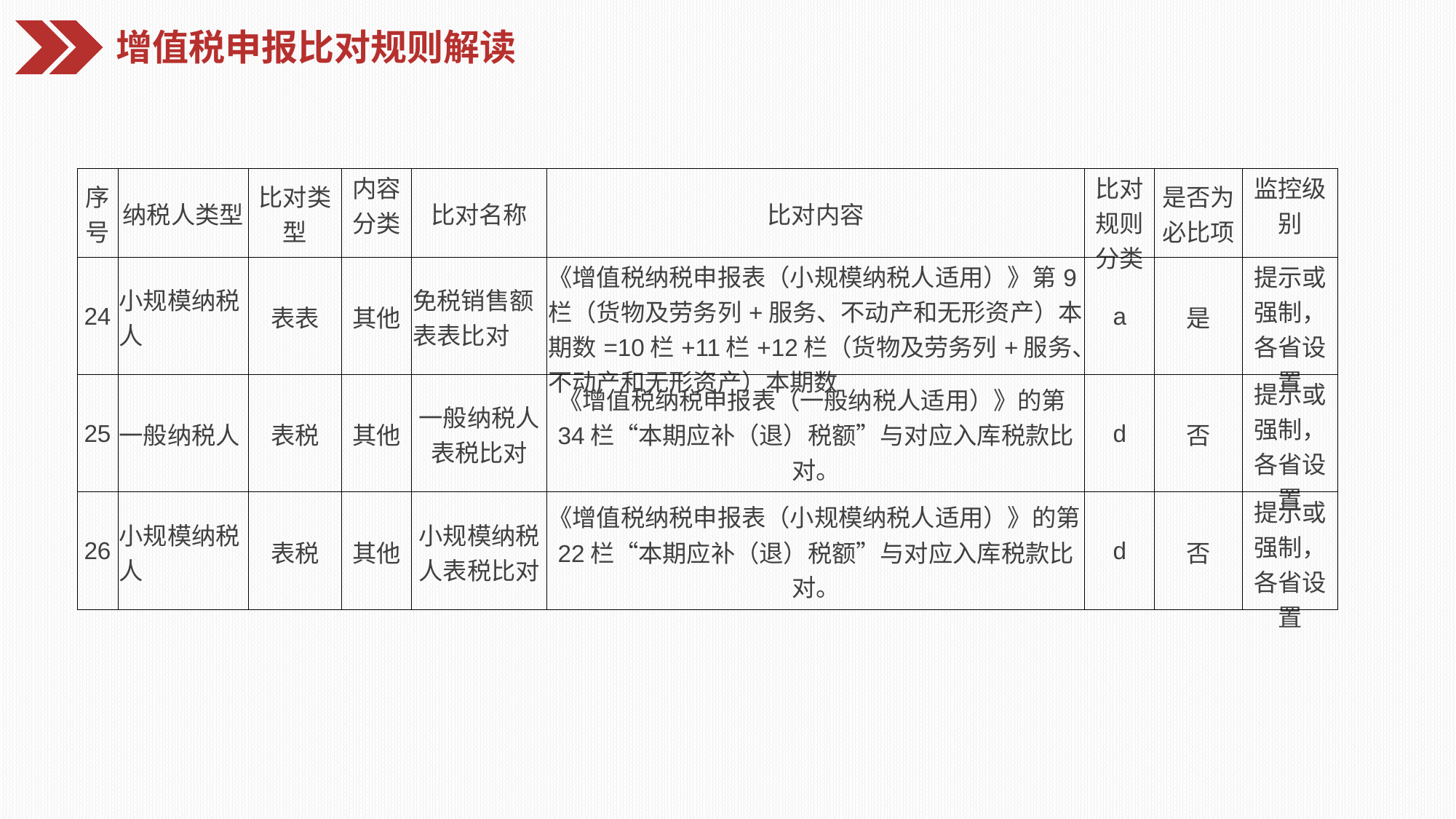

增值税申报比对规则解读

| 序号 | 纳税人类型 | 比对类型 | 内容分类 | 比对名称 | 比对内容 | 比对规则分类 | 是否为必比项 | 监控级别 |
| --- | --- | --- | --- | --- | --- | --- | --- | --- |
| 24 | 小规模纳税人 | 表表 | 其他 | 免税销售额表表比对 | 《增值税纳税申报表（小规模纳税人适用）》第9栏（货物及劳务列+服务、不动产和无形资产）本期数=10栏+11栏+12栏（货物及劳务列+服务、不动产和无形资产）本期数 | a | 是 | 提示或强制，各省设置 |
| 25 | 一般纳税人 | 表税 | 其他 | 一般纳税人表税比对 | 《增值税纳税申报表（一般纳税人适用）》的第34栏“本期应补（退）税额”与对应入库税款比对。 | d | 否 | 提示或强制，各省设置 |
| 26 | 小规模纳税人 | 表税 | 其他 | 小规模纳税人表税比对 | 《增值税纳税申报表（小规模纳税人适用）》的第22栏“本期应补（退）税额”与对应入库税款比对。 | d | 否 | 提示或强制，各省设置 |